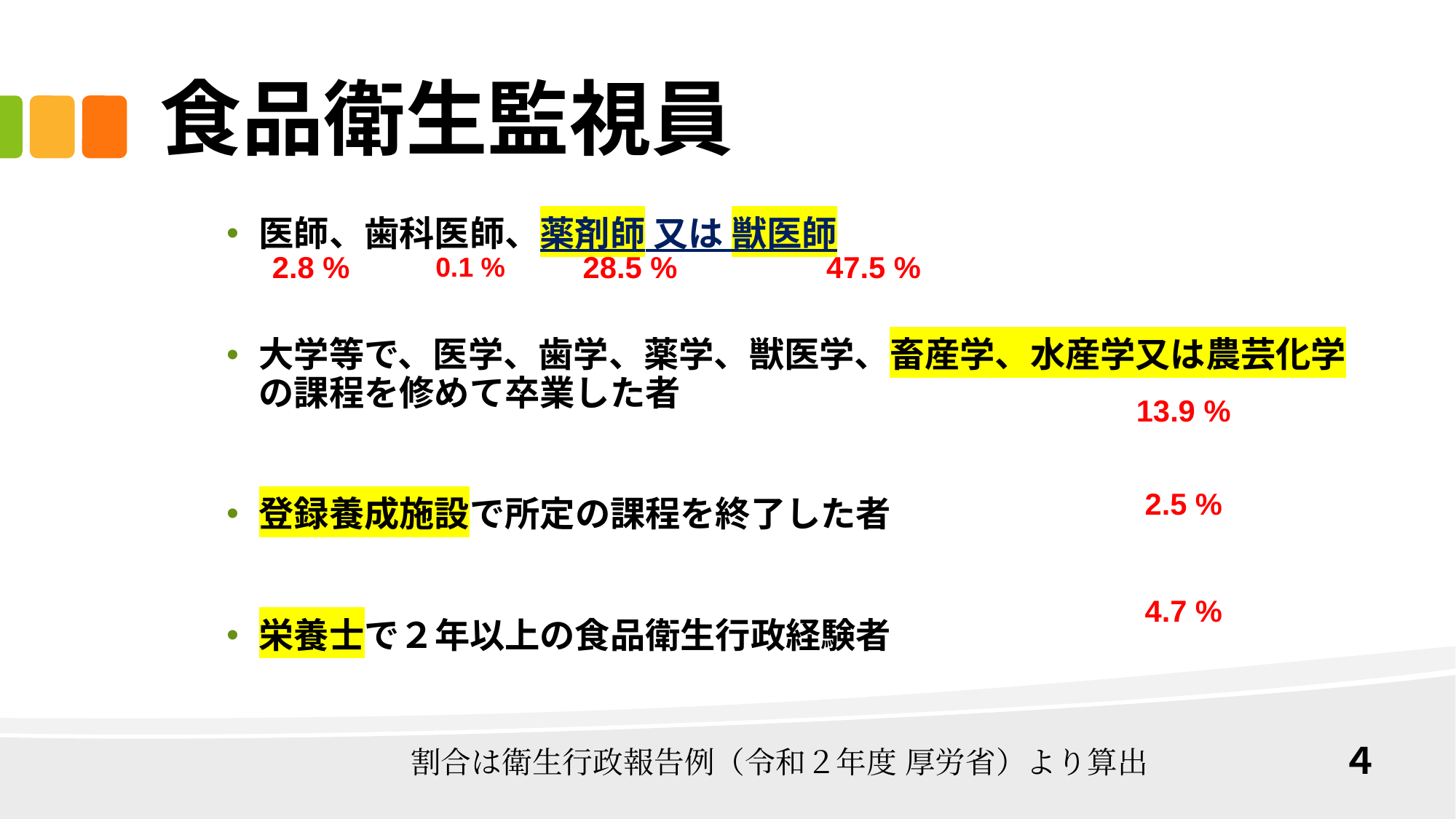

# 食品衛生監視員
医師、歯科医師、薬剤師 又は 獣医師

大学等で、医学、歯学、薬学、獣医学、畜産学、水産学又は農芸化学の課程を修めて卒業した者

登録養成施設で所定の課程を終了した者

栄養士で２年以上の食品衛生行政経験者
2.8 %
0.1 %
28.5 %
47.5 %
13.9 %
2.5 %
4.7 %
４
割合は衛生行政報告例（令和２年度 厚労省）より算出